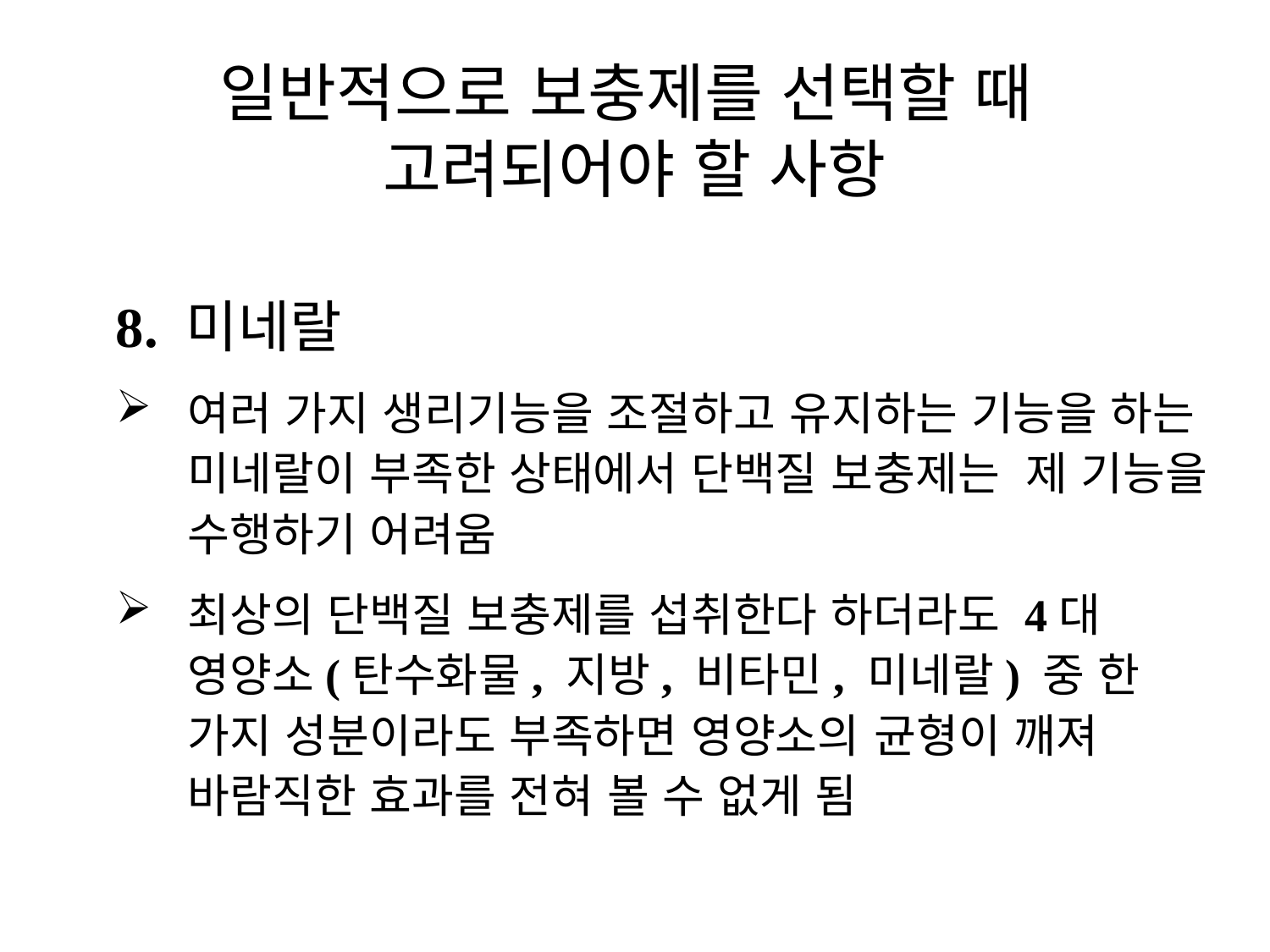

# 일반적으로 보충제를 선택할 때 고려되어야 할 사항
8. 미네랄
여러 가지 생리기능을 조절하고 유지하는 기능을 하는 미네랄이 부족한 상태에서 단백질 보충제는  제 기능을 수행하기 어려움
최상의 단백질 보충제를 섭취한다 하더라도 4대 영양소(탄수화물, 지방, 비타민, 미네랄) 중 한 가지 성분이라도 부족하면 영양소의 균형이 깨져 바람직한 효과를 전혀 볼 수 없게 됨